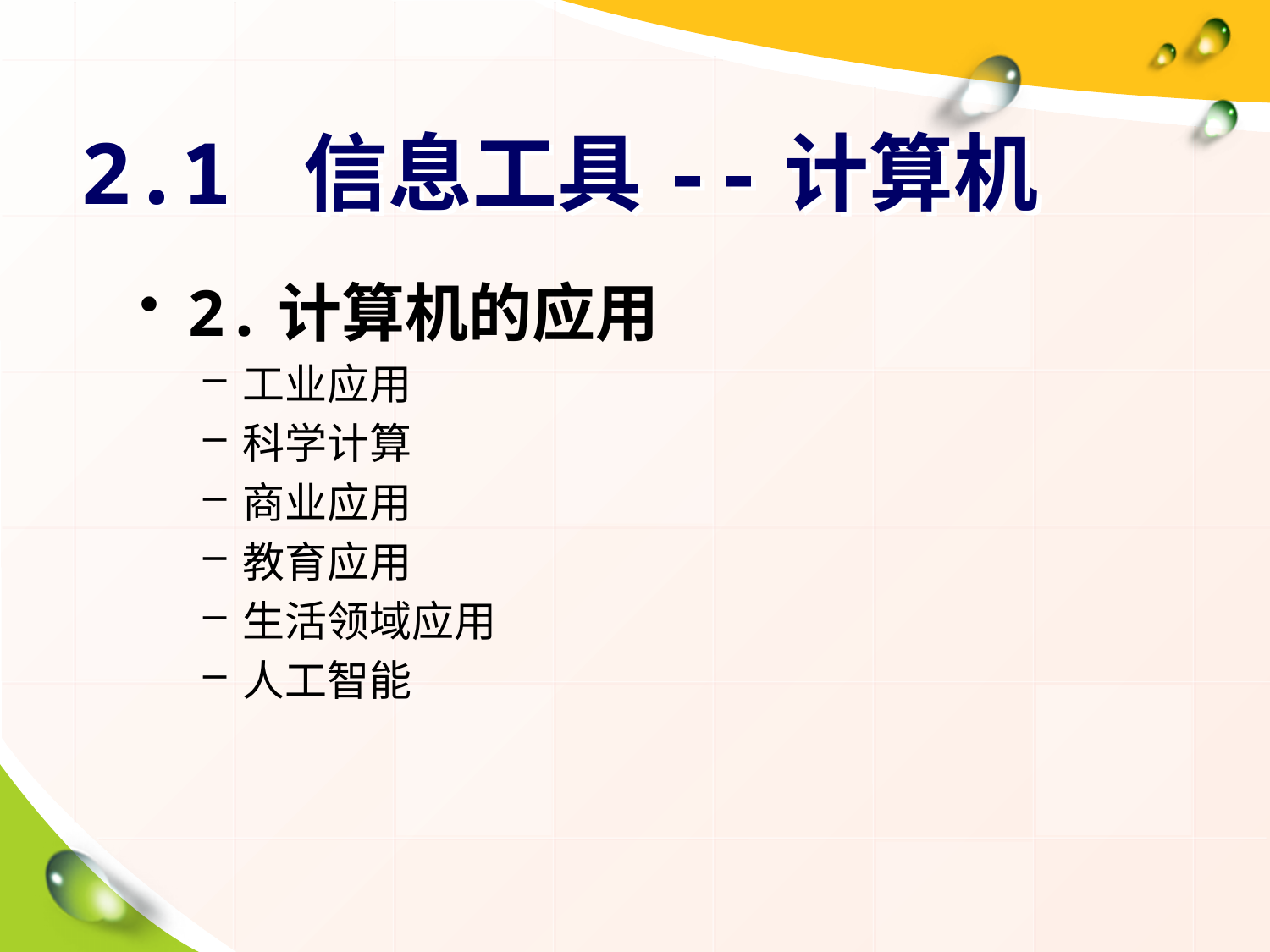

# 2.1 信息工具--计算机
2.计算机的应用
工业应用
科学计算
商业应用
教育应用
生活领域应用
人工智能